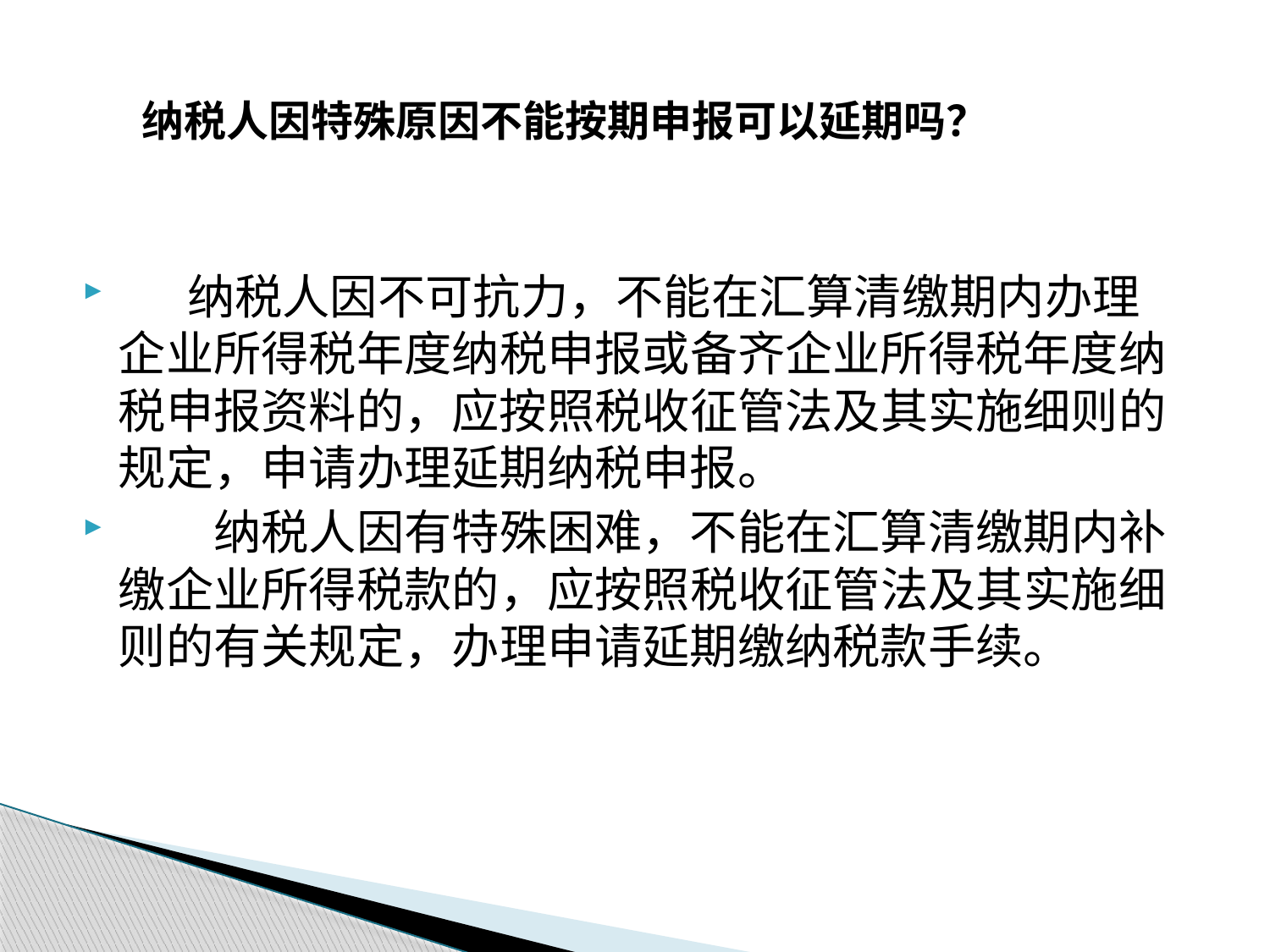

# 纳税人因特殊原因不能按期申报可以延期吗？

　  纳税人因不可抗力，不能在汇算清缴期内办理企业所得税年度纳税申报或备齐企业所得税年度纳税申报资料的，应按照税收征管法及其实施细则的规定，申请办理延期纳税申报。
　　纳税人因有特殊困难，不能在汇算清缴期内补缴企业所得税款的，应按照税收征管法及其实施细则的有关规定，办理申请延期缴纳税款手续。